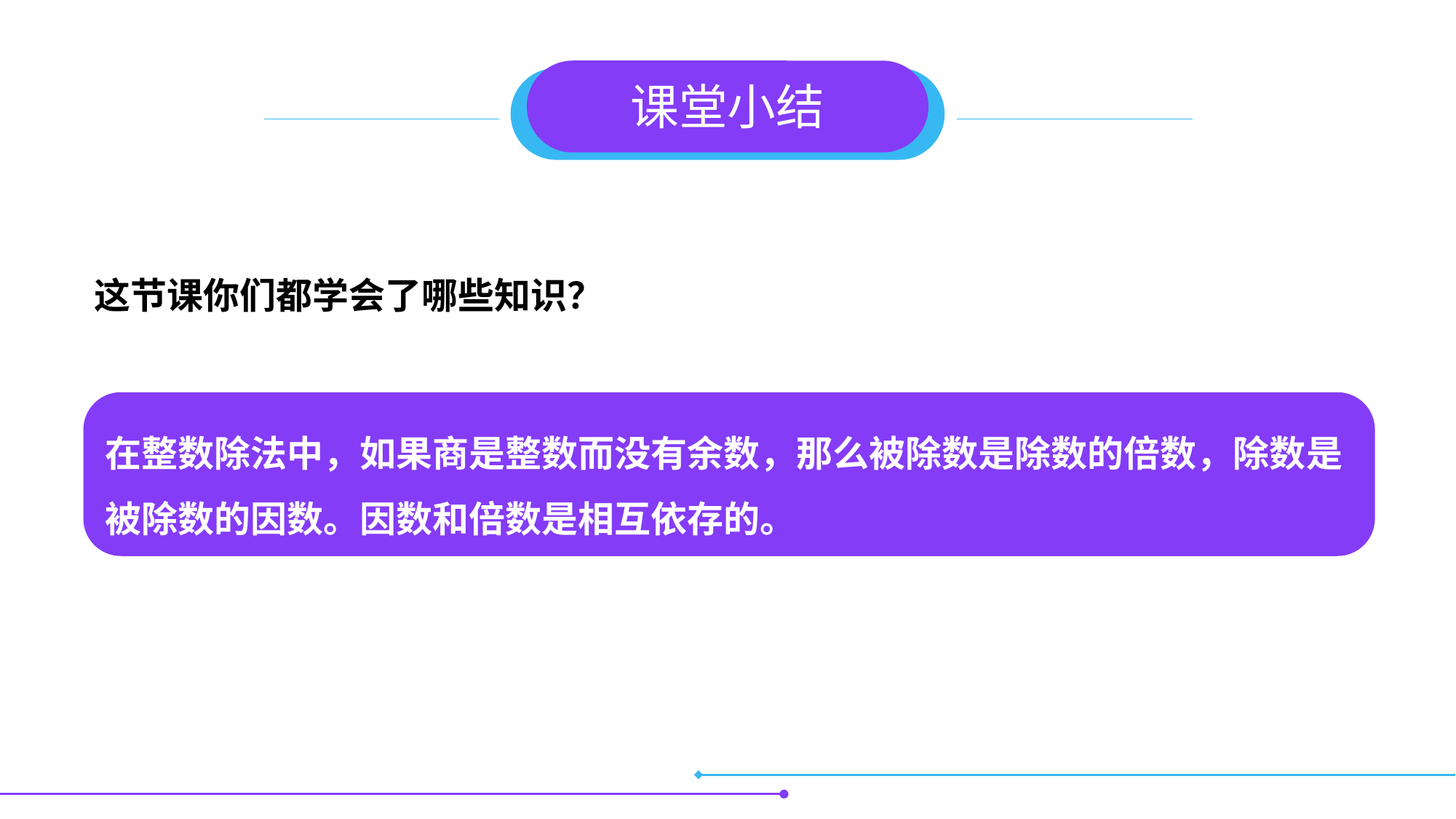

课堂小结
这节课你们都学会了哪些知识？
在整数除法中，如果商是整数而没有余数，那么被除数是除数的倍数，除数是被除数的因数。因数和倍数是相互依存的。